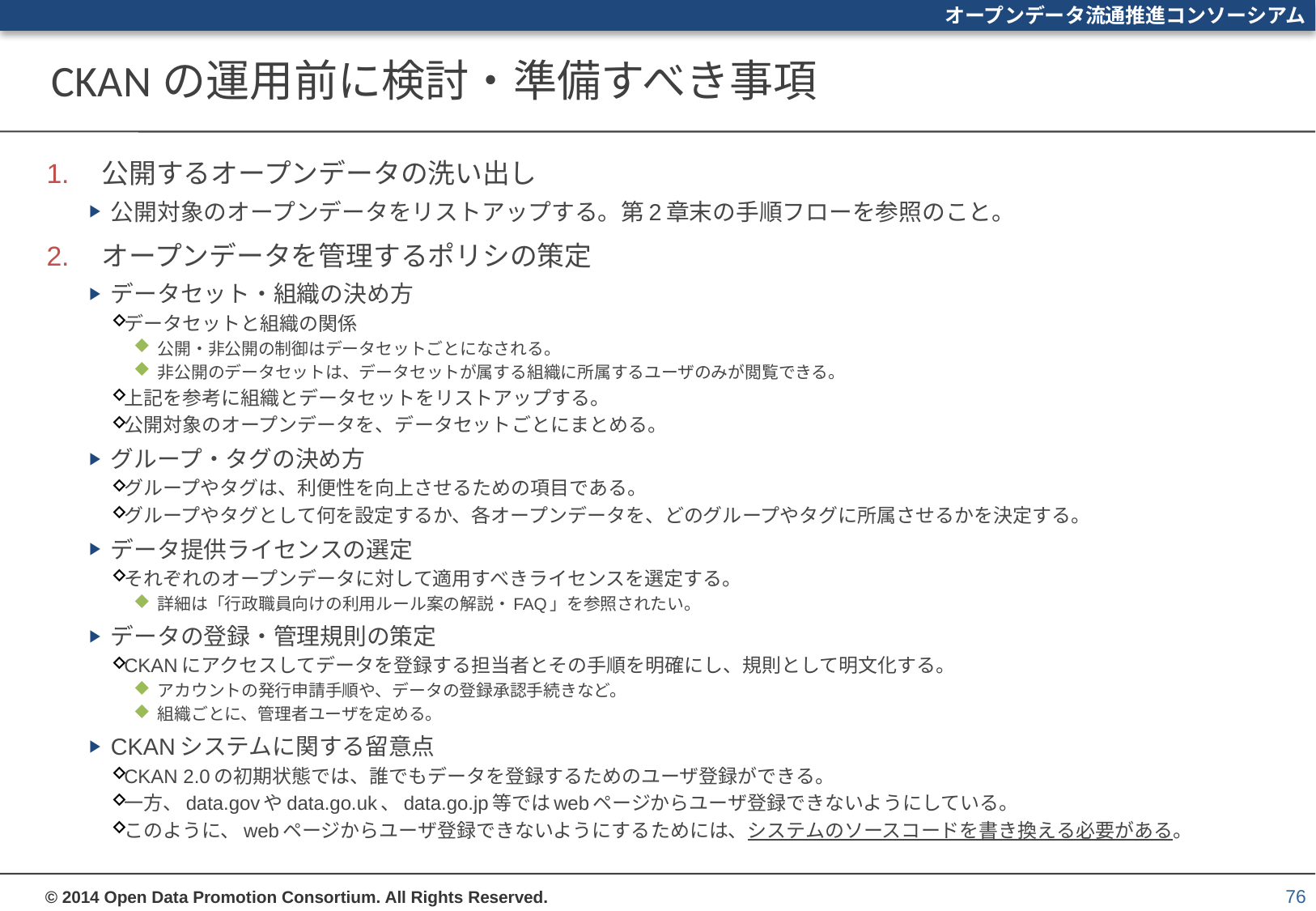

# CKANの運用前に検討・準備すべき事項
公開するオープンデータの洗い出し
公開対象のオープンデータをリストアップする。第2章末の手順フローを参照のこと。
オープンデータを管理するポリシの策定
データセット・組織の決め方
データセットと組織の関係
公開・非公開の制御はデータセットごとになされる。
非公開のデータセットは、データセットが属する組織に所属するユーザのみが閲覧できる。
上記を参考に組織とデータセットをリストアップする。
公開対象のオープンデータを、データセットごとにまとめる。
グループ・タグの決め方
グループやタグは、利便性を向上させるための項目である。
グループやタグとして何を設定するか、各オープンデータを、どのグループやタグに所属させるかを決定する。
データ提供ライセンスの選定
それぞれのオープンデータに対して適用すべきライセンスを選定する。
詳細は「行政職員向けの利用ルール案の解説・FAQ」を参照されたい。
データの登録・管理規則の策定
CKANにアクセスしてデータを登録する担当者とその手順を明確にし、規則として明文化する。
アカウントの発行申請手順や、データの登録承認手続きなど。
組織ごとに、管理者ユーザを定める。
CKANシステムに関する留意点
CKAN 2.0の初期状態では、誰でもデータを登録するためのユーザ登録ができる。
一方、data.govやdata.go.uk、data.go.jp等ではwebページからユーザ登録できないようにしている。
このように、webページからユーザ登録できないようにするためには、システムのソースコードを書き換える必要がある。
76